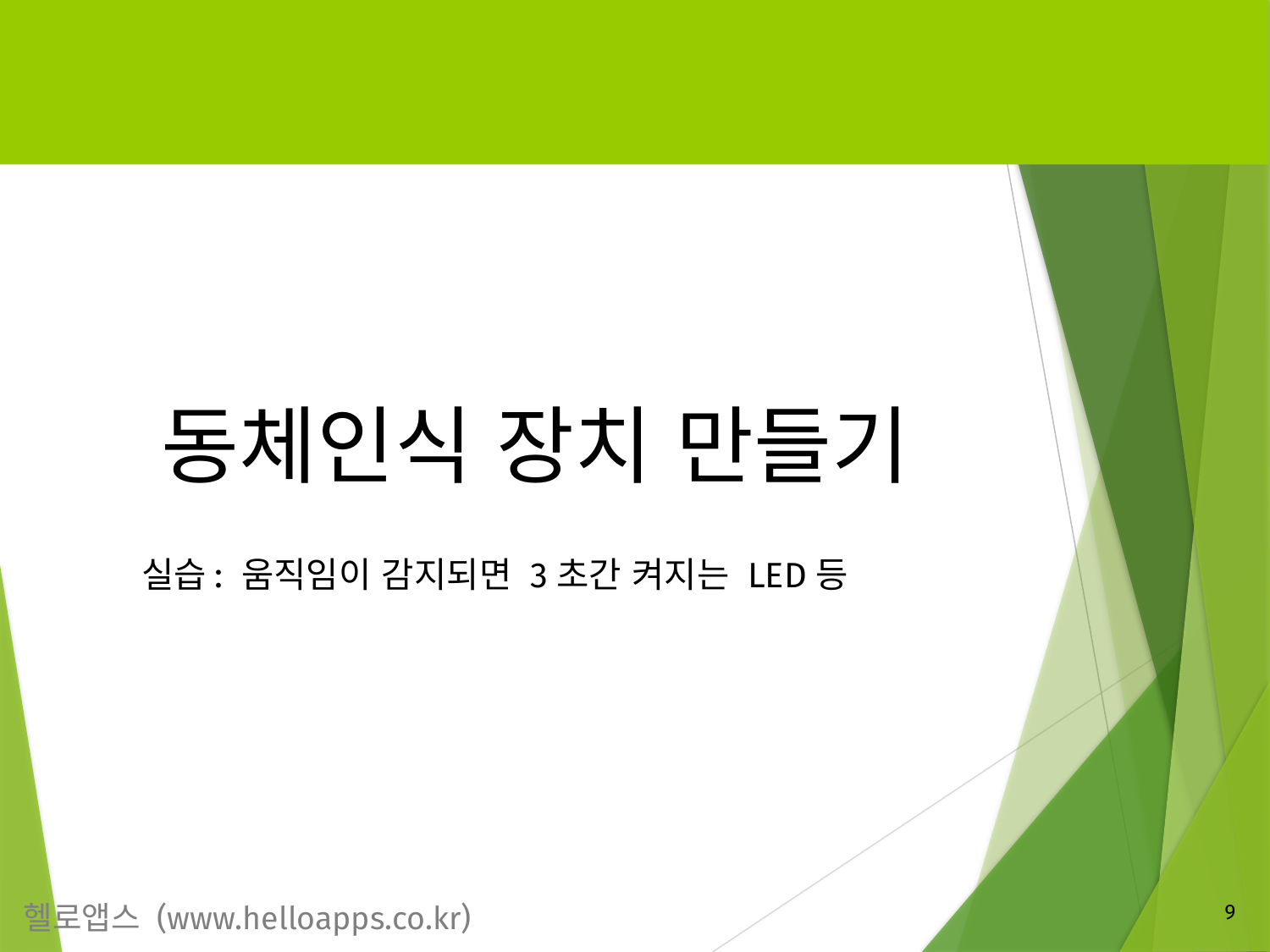

동체인식 장치 만들기
실습: 움직임이 감지되면 3초간 켜지는 LED등
9